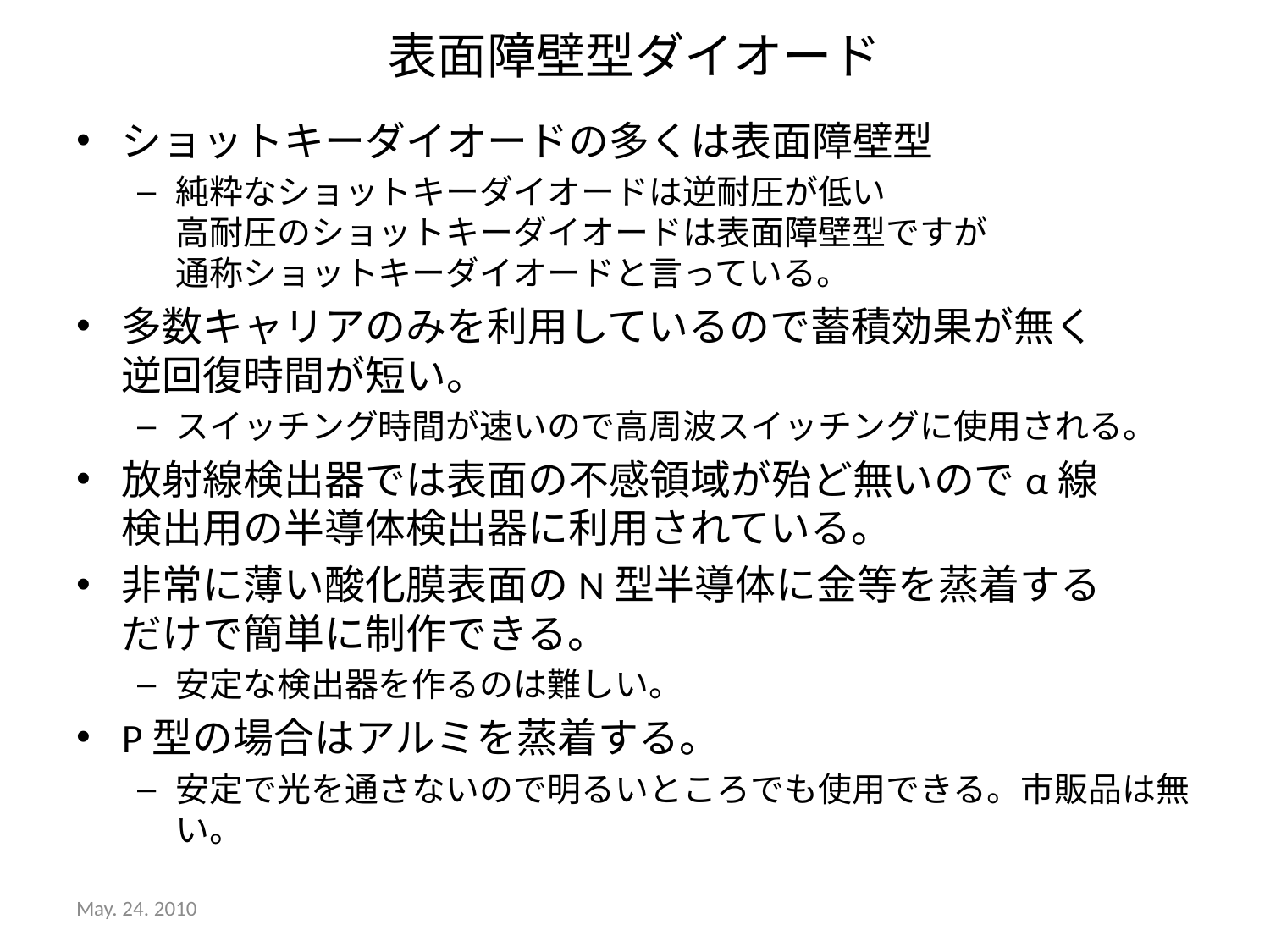

# 表面障壁型ダイオード
ショットキーダイオードの多くは表面障壁型
純粋なショットキーダイオードは逆耐圧が低い
高耐圧のショットキーダイオードは表面障壁型ですが
通称ショットキーダイオードと言っている。
多数キャリアのみを利用しているので蓄積効果が無く
逆回復時間が短い。
スイッチング時間が速いので高周波スイッチングに使用される。
放射線検出器では表面の不感領域が殆ど無いのでα線
検出用の半導体検出器に利用されている。
非常に薄い酸化膜表面のN型半導体に金等を蒸着する
だけで簡単に制作できる。
安定な検出器を作るのは難しい。
P型の場合はアルミを蒸着する。
安定で光を通さないので明るいところでも使用できる。市販品は無い。
May. 24. 2010